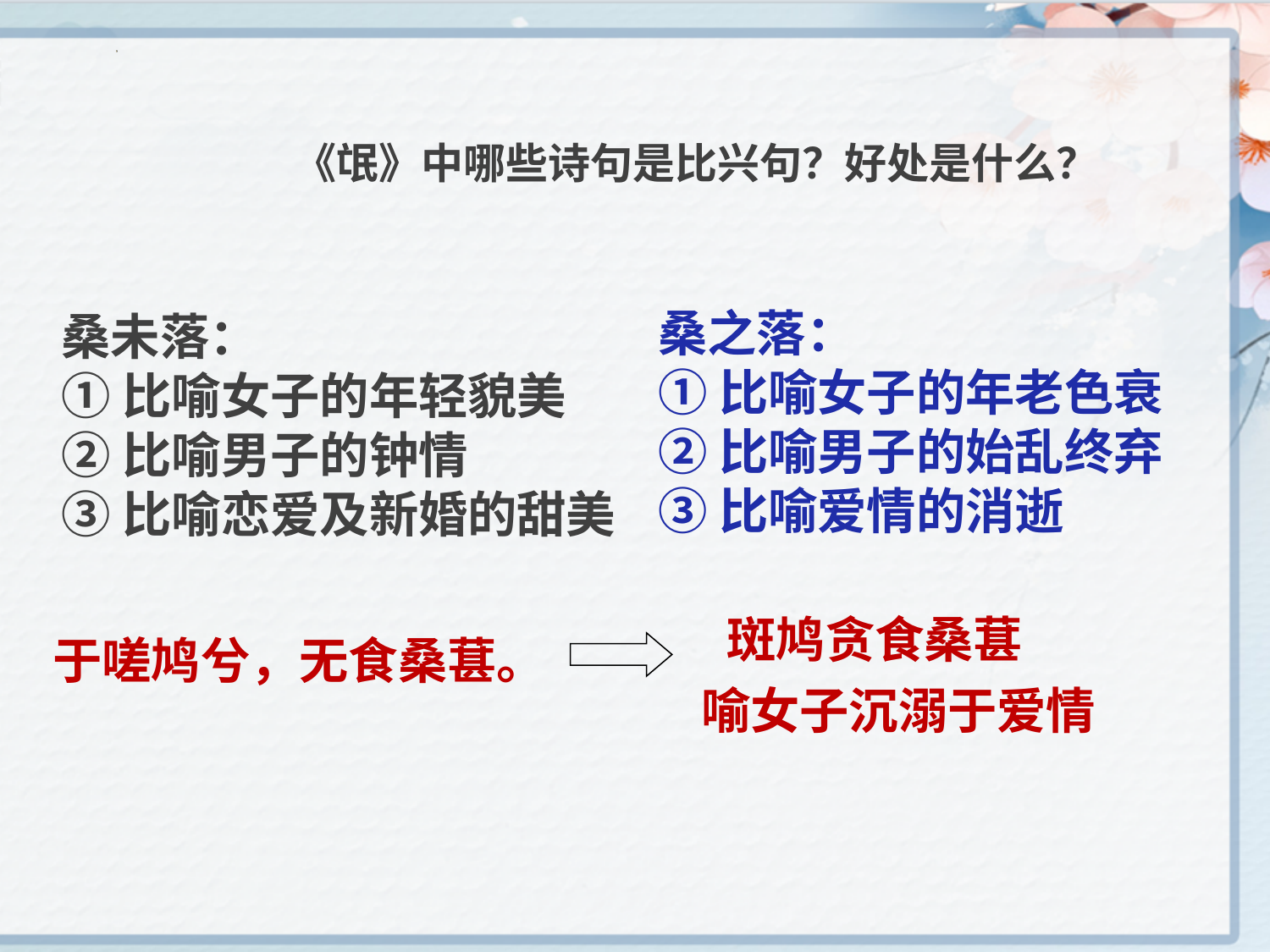

《氓》中哪些诗句是比兴句？好处是什么？
桑之落：
①比喻女子的年老色衰
②比喻男子的始乱终弃
③比喻爱情的消逝
桑未落：
①比喻女子的年轻貌美
②比喻男子的钟情
③比喻恋爱及新婚的甜美

  斑鸠贪食桑葚
喻女子沉溺于爱情
于嗟鸠兮，无食桑葚。